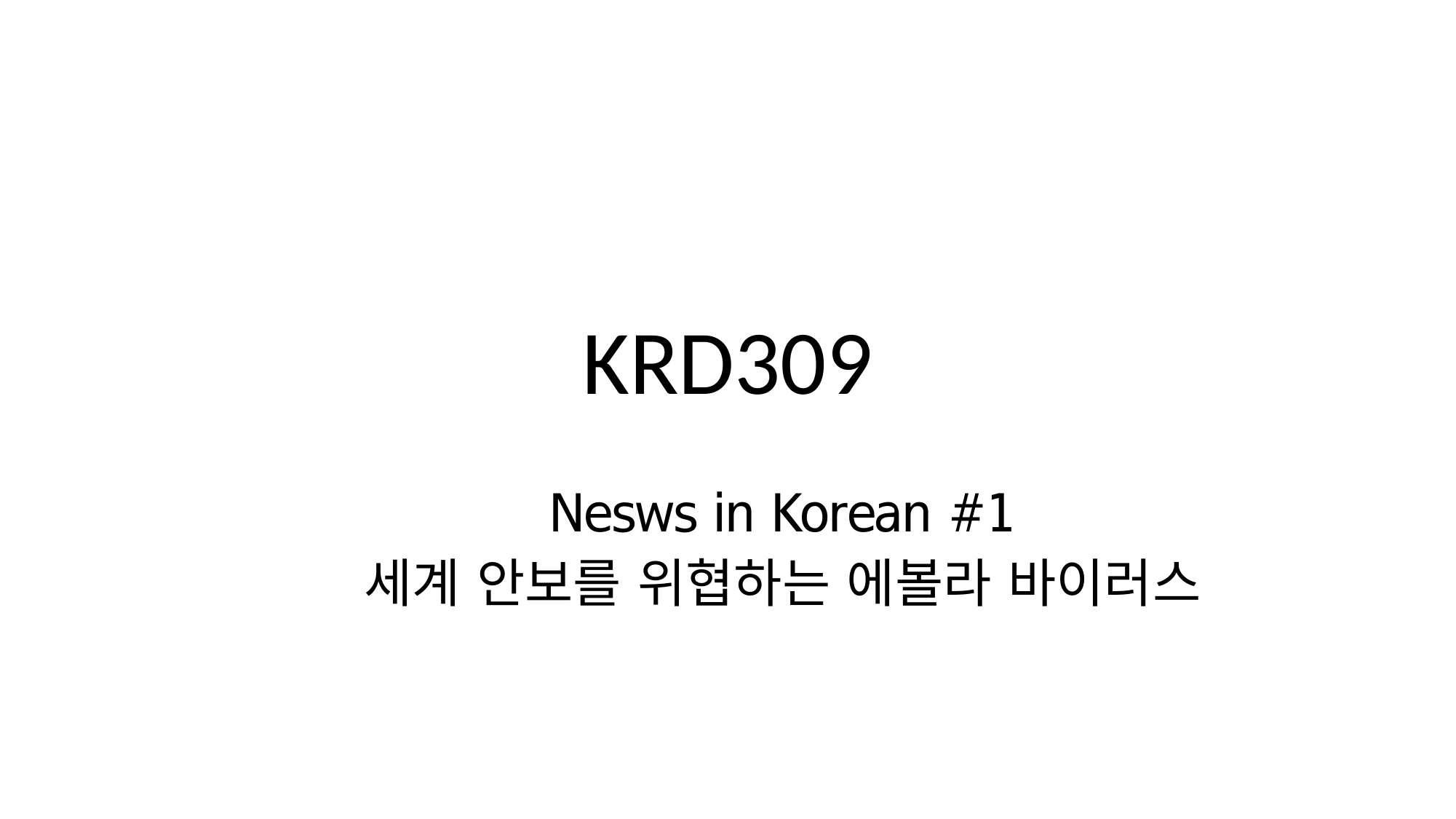

# KRD309
Nesws in Korean #1
세계 안보를 위협하는 에볼라 바이러스